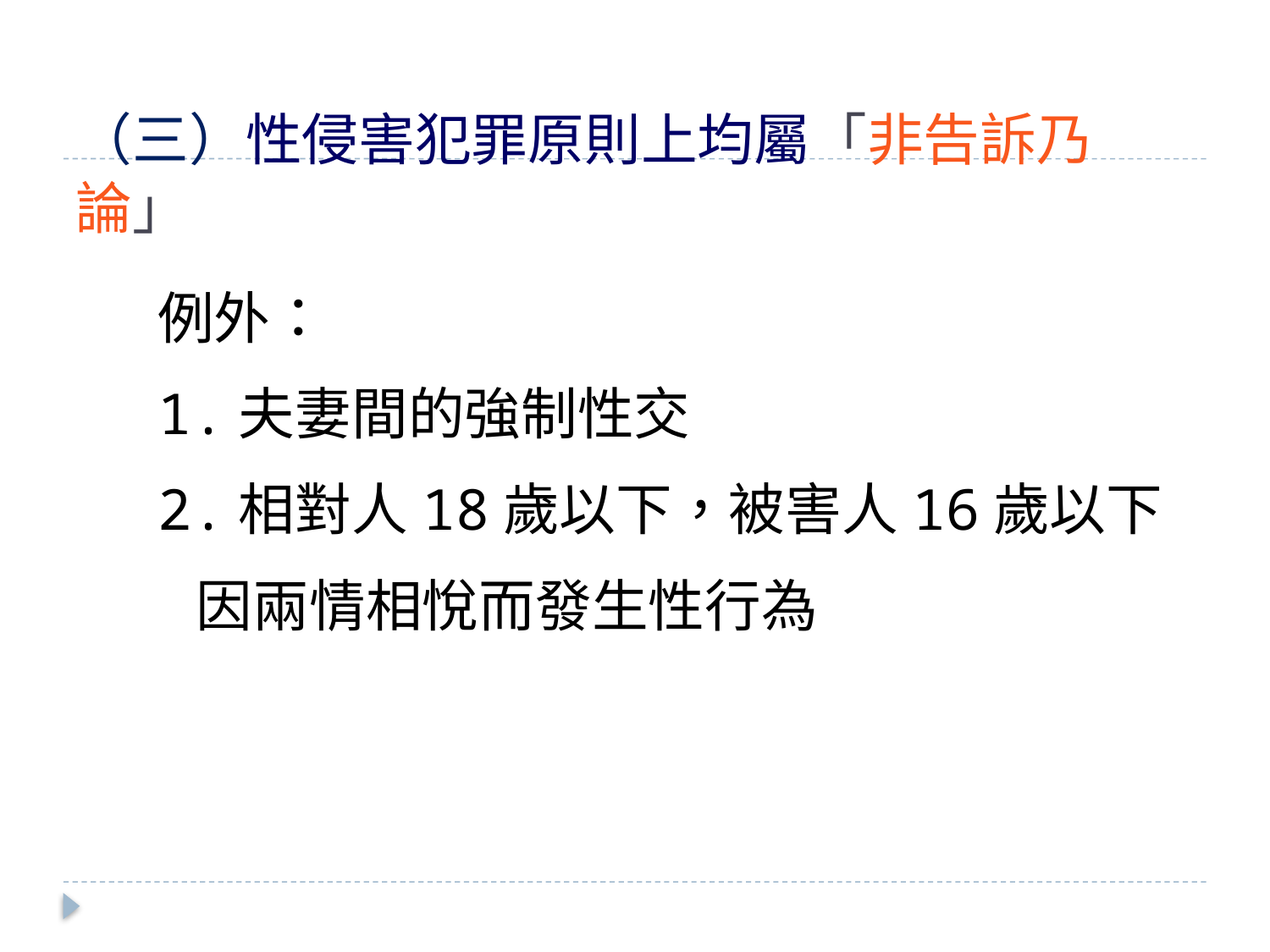

# （三）性侵害犯罪原則上均屬「非告訴乃論」
例外：
1.夫妻間的強制性交
2.相對人18歲以下，被害人16歲以下
  因兩情相悅而發生性行為